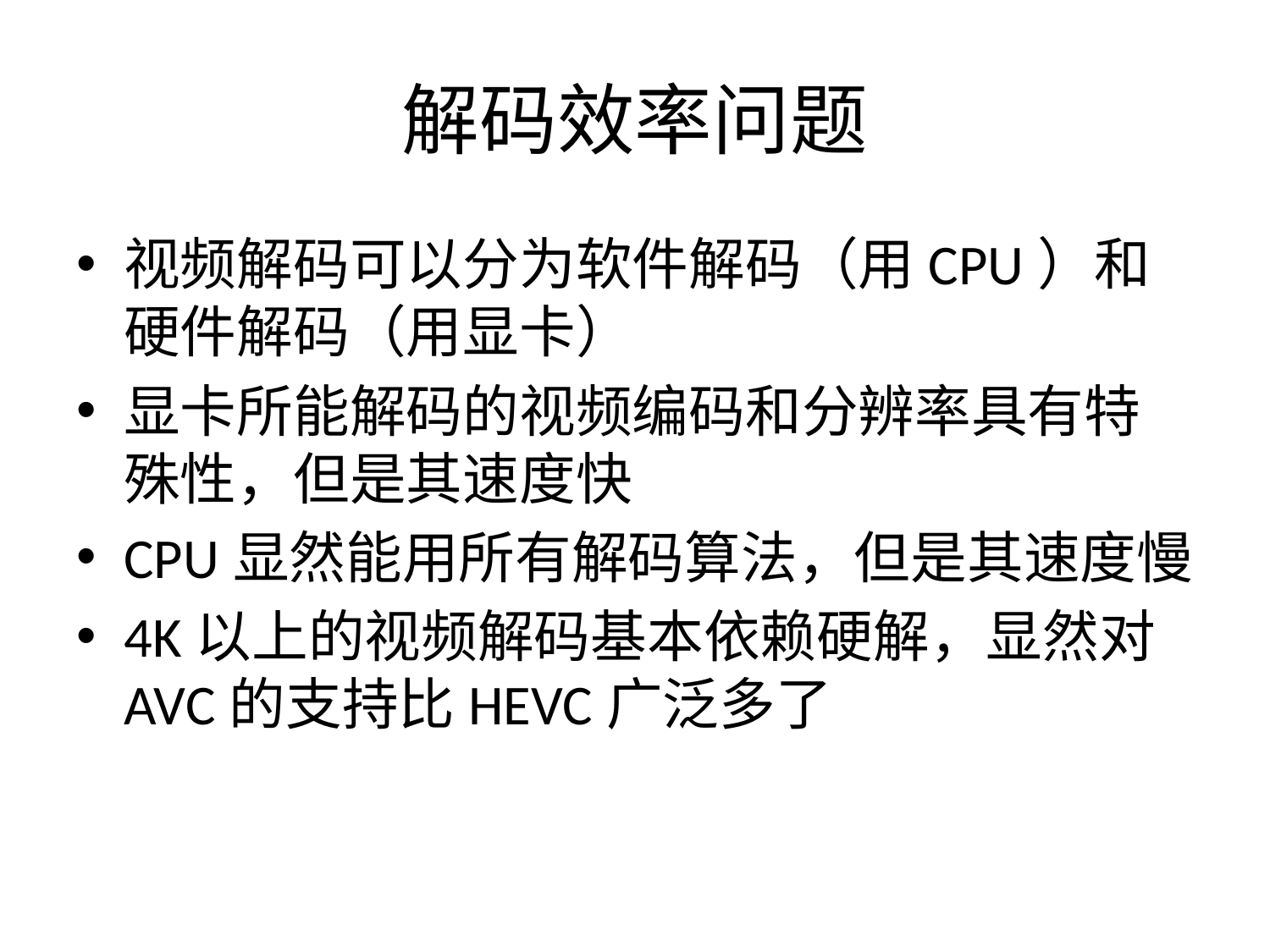

# 解码效率问题
视频解码可以分为软件解码（用CPU）和硬件解码（用显卡）
显卡所能解码的视频编码和分辨率具有特殊性，但是其速度快
CPU显然能用所有解码算法，但是其速度慢
4K以上的视频解码基本依赖硬解，显然对AVC的支持比HEVC广泛多了